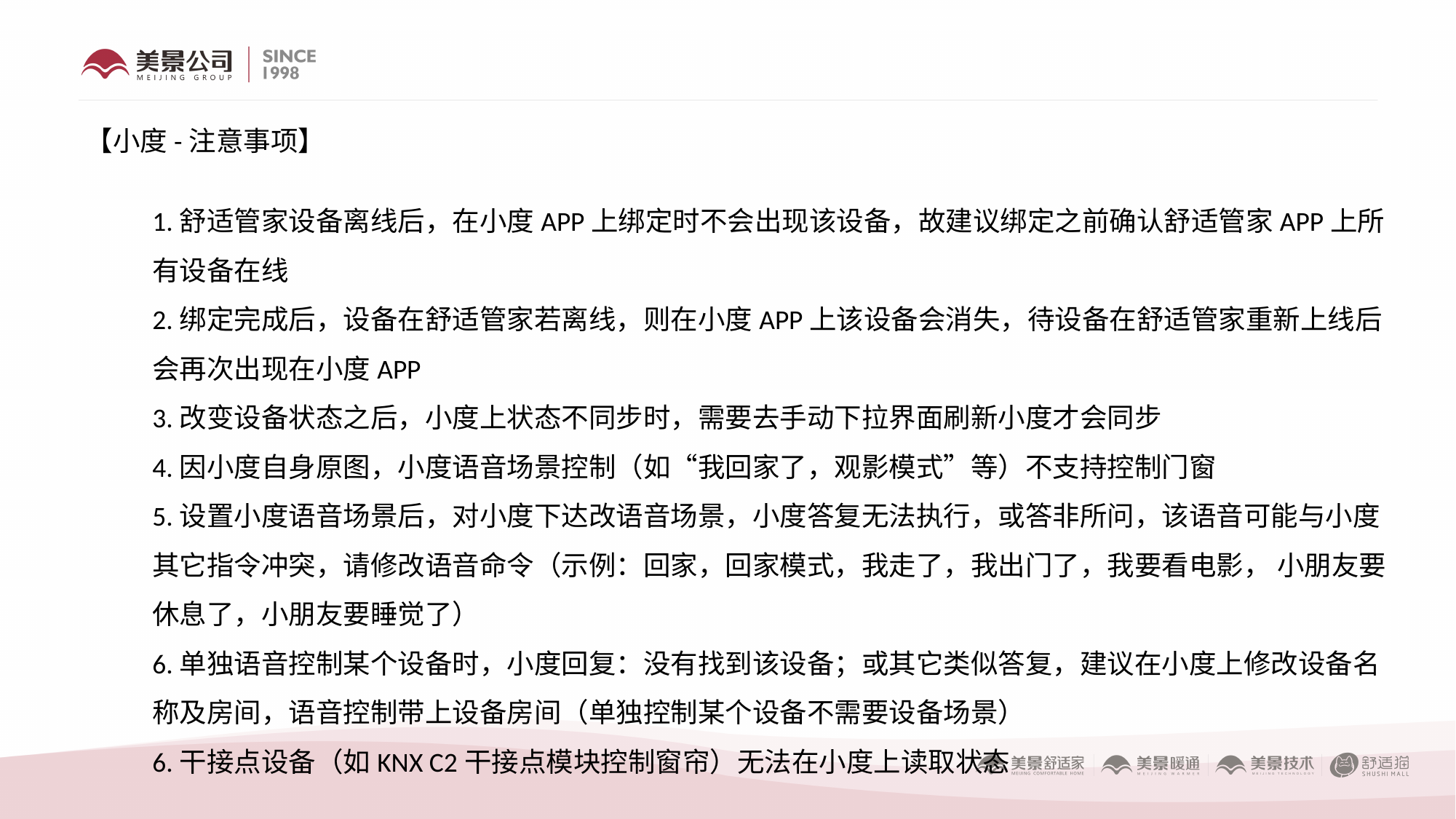

【小度-注意事项】
1.舒适管家设备离线后，在小度APP上绑定时不会出现该设备，故建议绑定之前确认舒适管家APP上所有设备在线
2.绑定完成后，设备在舒适管家若离线，则在小度APP上该设备会消失，待设备在舒适管家重新上线后会再次出现在小度APP
3.改变设备状态之后，小度上状态不同步时，需要去手动下拉界面刷新小度才会同步
4.因小度自身原图，小度语音场景控制（如“我回家了，观影模式”等）不支持控制门窗
5.设置小度语音场景后，对小度下达改语音场景，小度答复无法执行，或答非所问，该语音可能与小度其它指令冲突，请修改语音命令（示例：回家，回家模式，我走了，我出门了，我要看电影， 小朋友要休息了，小朋友要睡觉了）
6.单独语音控制某个设备时，小度回复：没有找到该设备；或其它类似答复，建议在小度上修改设备名称及房间，语音控制带上设备房间（单独控制某个设备不需要设备场景）
6.干接点设备（如KNX C2干接点模块控制窗帘）无法在小度上读取状态